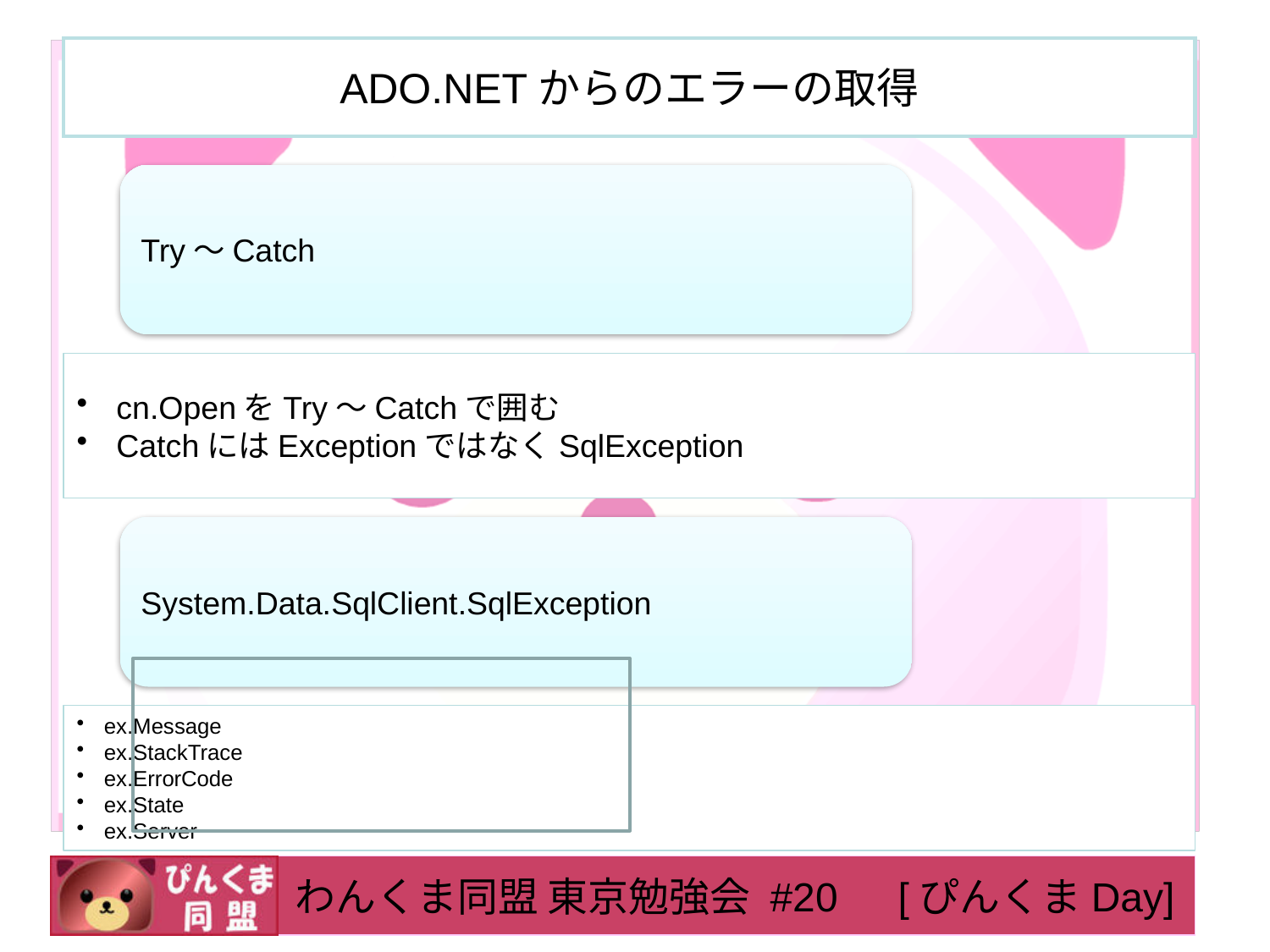

# ADO.NETからのエラーの取得
Try～Catch
cn.OpenをTry～Catchで囲む
CatchにはExceptionではなくSqlException
System.Data.SqlClient.SqlException
ex.Message
ex.StackTrace
ex.ErrorCode
ex.State
ex.Server